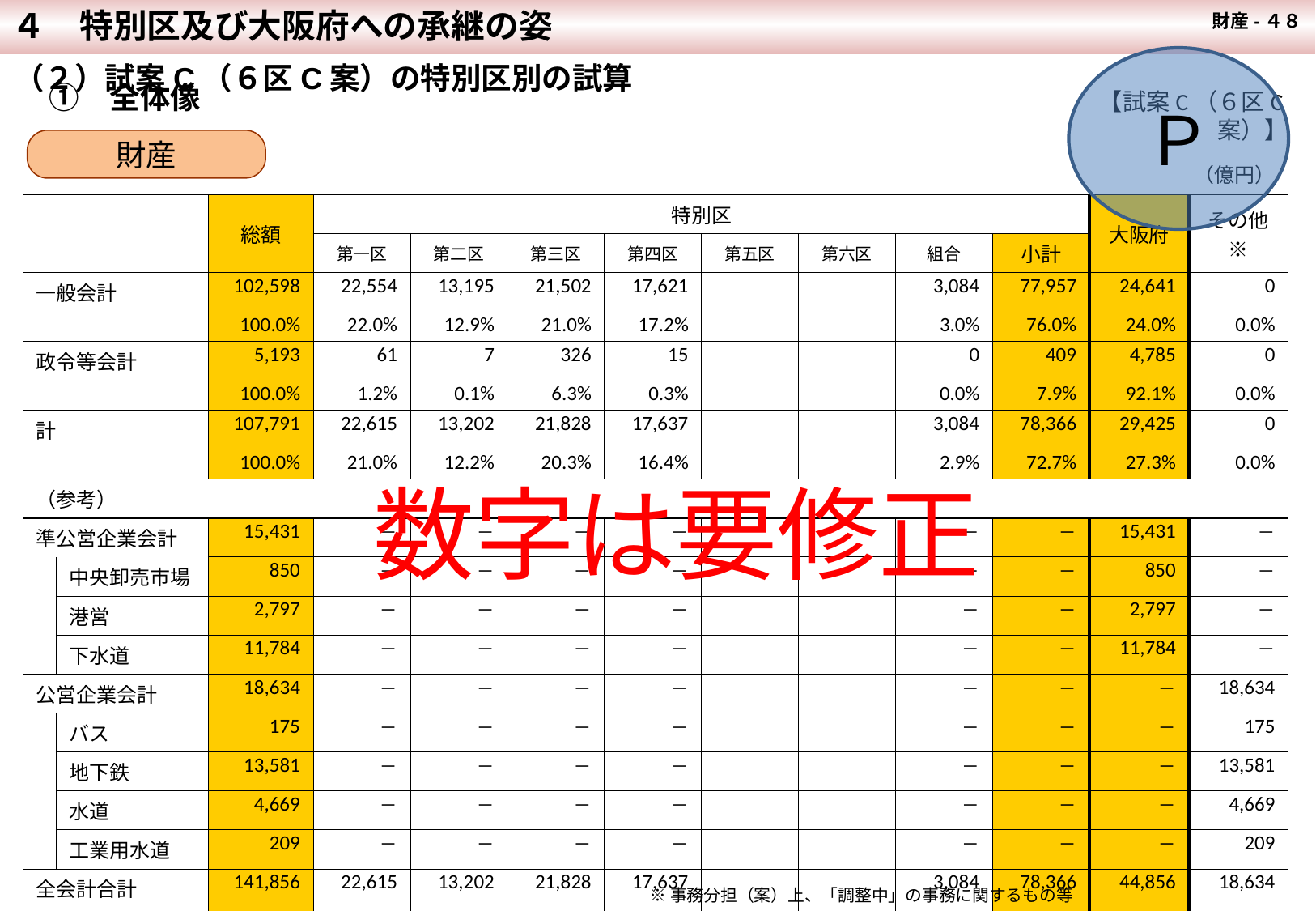

４　特別区及び大阪府への承継の姿
財産-４８
Ｐ
（２）試案C（６区C案）の特別区別の試算
　 ①　全体像
【試案C（６区C案）】
財産
|  |  |  |  |  |  |  |  |  |  | （億円） |  |  |
| --- | --- | --- | --- | --- | --- | --- | --- | --- | --- | --- | --- | --- |
|  |  | 総額 | 特別区 |  |  |  |  |  |  |  | 大阪府 | その他※ |
|  |  |  | 第一区 | 第二区 | 第三区 | 第四区 | 第五区 | 第六区 | 組合 | 小計 |  |  |
| 一般会計 |  | 102,598 | 22,554 | 13,195 | 21,502 | 17,621 |  |  | 3,084 | 77,957 | 24,641 | 0 |
|  |  | 100.0% | 22.0% | 12.9% | 21.0% | 17.2% |  |  | 3.0% | 76.0% | 24.0% | 0.0% |
| 政令等会計 |  | 5,193 | 61 | 7 | 326 | 15 |  |  | 0 | 409 | 4,785 | 0 |
|  |  | 100.0% | 1.2% | 0.1% | 6.3% | 0.3% |  |  | 0.0% | 7.9% | 92.1% | 0.0% |
| 計 |  | 107,791 | 22,615 | 13,202 | 21,828 | 17,637 |  |  | 3,084 | 78,366 | 29,425 | 0 |
|  |  | 100.0% | 21.0% | 12.2% | 20.3% | 16.4% |  |  | 2.9% | 72.7% | 27.3% | 0.0% |
| （参考） |  |  |  |  |  |  |  |  |  |  |  |  |
| 準公営企業会計 |  | 15,431 | ― | ― | ― | ― |  |  | ― | ― | 15,431 | ― |
|  | 中央卸売市場 | 850 | ― | ― | ― | ― |  |  | ― | ― | 850 | ― |
|  | 港営 | 2,797 | ― | ― | ― | ― |  |  | ― | ― | 2,797 | ― |
|  | 下水道 | 11,784 | ― | ― | ― | ― |  |  | ― | ― | 11,784 | ― |
| 公営企業会計 |  | 18,634 | ― | ― | ― | ― |  |  | ― | ― | ― | 18,634 |
|  | バス | 175 | ― | ― | ― | ― |  |  | ― | ― | ― | 175 |
|  | 地下鉄 | 13,581 | ― | ― | ― | ― |  |  | ― | ― | ― | 13,581 |
|  | 水道 | 4,669 | ― | ― | ― | ― |  |  | ― | ― | ― | 4,669 |
|  | 工業用水道 | 209 | ― | ― | ― | ― |  |  | ― | ― | ― | 209 |
| 全会計合計 |  | 141,856 | 22,615 | 13,202 | 21,828 | 17,637 |  |  | 3,084 | 78,366 | 44,856 | 18,634 |
|  |  | 100.0% | 15.9% | 9.3% | 15.4% | 12.4% |  |  | 2.2% | 55.2% | 31.6% | 13.1% |
数字は要修正
※事務分担（案）上、「調整中」の事務に関するもの等